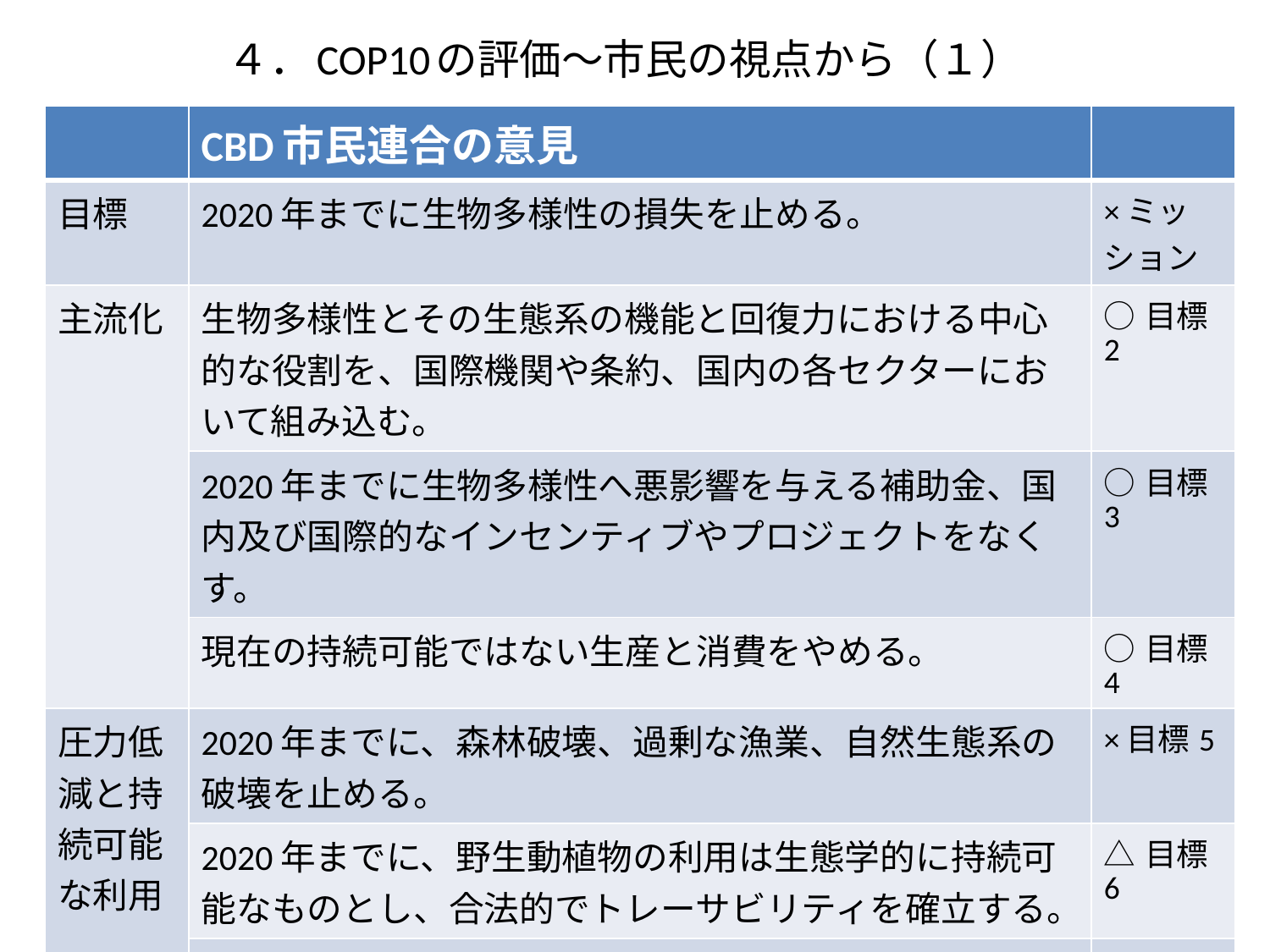

# ４．COP10の評価～市民の視点から（１）
|  | CBD市民連合の意見 |  |
| --- | --- | --- |
| 目標 | 2020年までに生物多様性の損失を止める。 | ×ミッション |
| 主流化 | 生物多様性とその生態系の機能と回復力における中心的な役割を、国際機関や条約、国内の各セクターにおいて組み込む。 | ○目標2 |
|  | 2020年までに生物多様性へ悪影響を与える補助金、国内及び国際的なインセンティブやプロジェクトをなくす。 | ○目標3 |
|  | 現在の持続可能ではない生産と消費をやめる。 | ○目標4 |
| 圧力低減と持続可能な利用 | 2020年までに、森林破壊、過剰な漁業、自然生態系の破壊を止める。 | ×目標5 |
|  | 2020年までに、野生動植物の利用は生態学的に持続可能なものとし、合法的でトレーサビリティを確立する。 | △目標6 |
|  | 持続可能でない農業と土地利用、特に埋立と土地利用の転換をやめ、栄養物の負荷を危険なレベル以下に低減する。 | ○目標7, 8 |
|  | 破壊的な産業型農業、水産養殖、バイオ燃料、バイオマスその他の商品の拡大を止める。 | × |
17